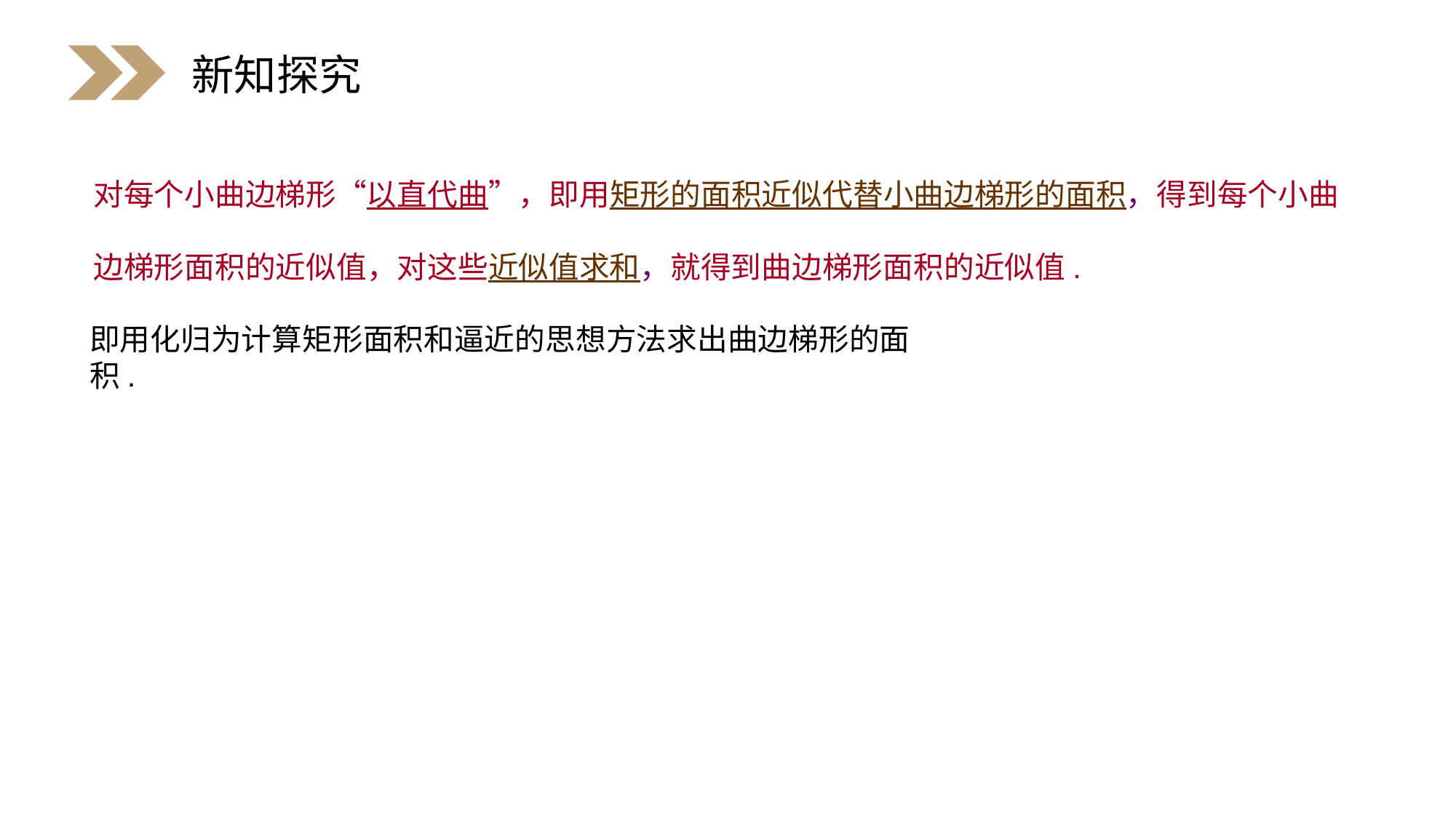

新知探究
对每个小曲边梯形“以直代曲”，即用矩形的面积近似代替小曲边梯形的面积，得到每个小曲边梯形面积的近似值，对这些近似值求和，就得到曲边梯形面积的近似值.
即用化归为计算矩形面积和逼近的思想方法求出曲边梯形的面积.